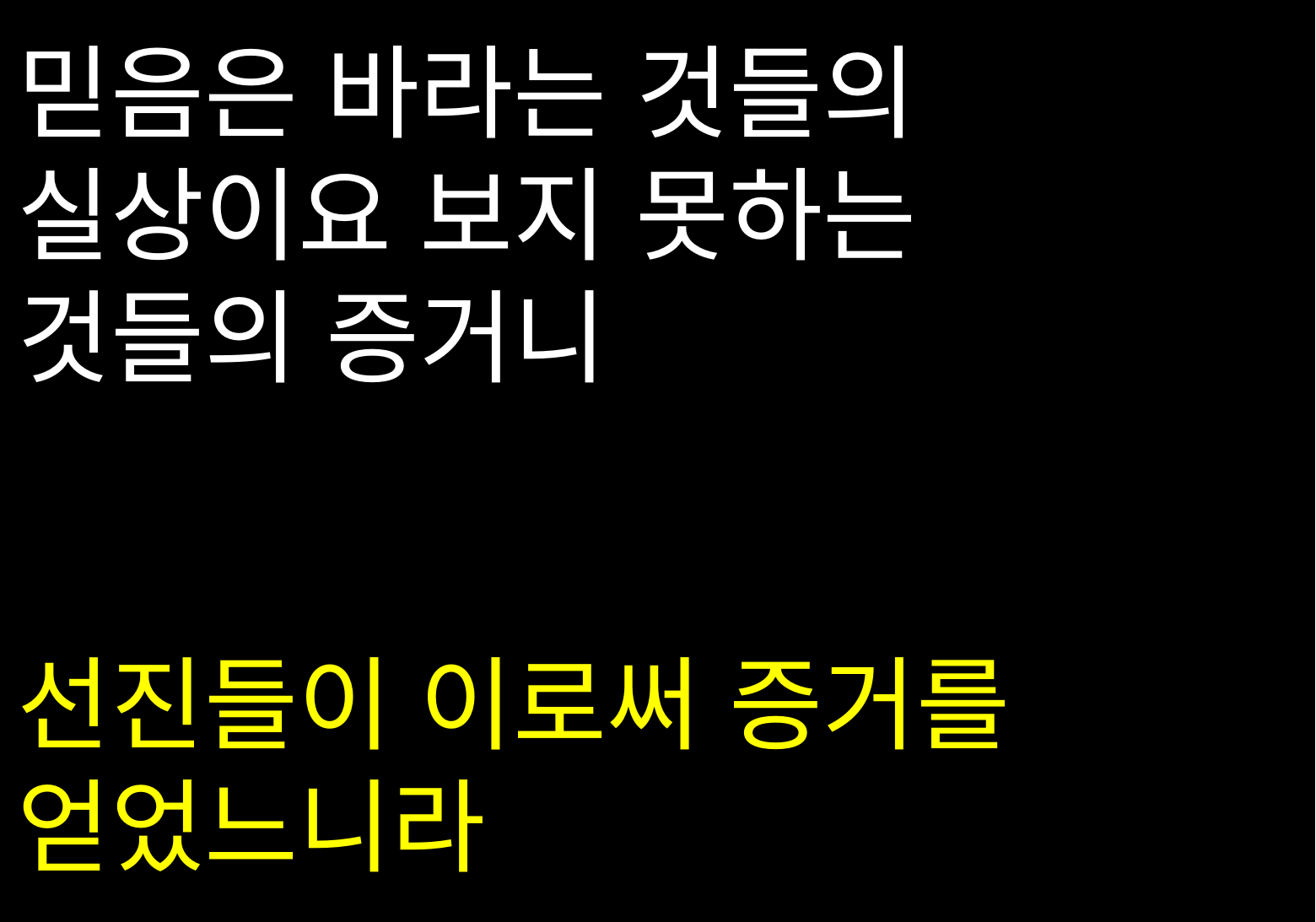

믿음은 바라는 것들의
실상이요 보지 못하는
것들의 증거니

선진들이 이로써 증거를
얻었느니라